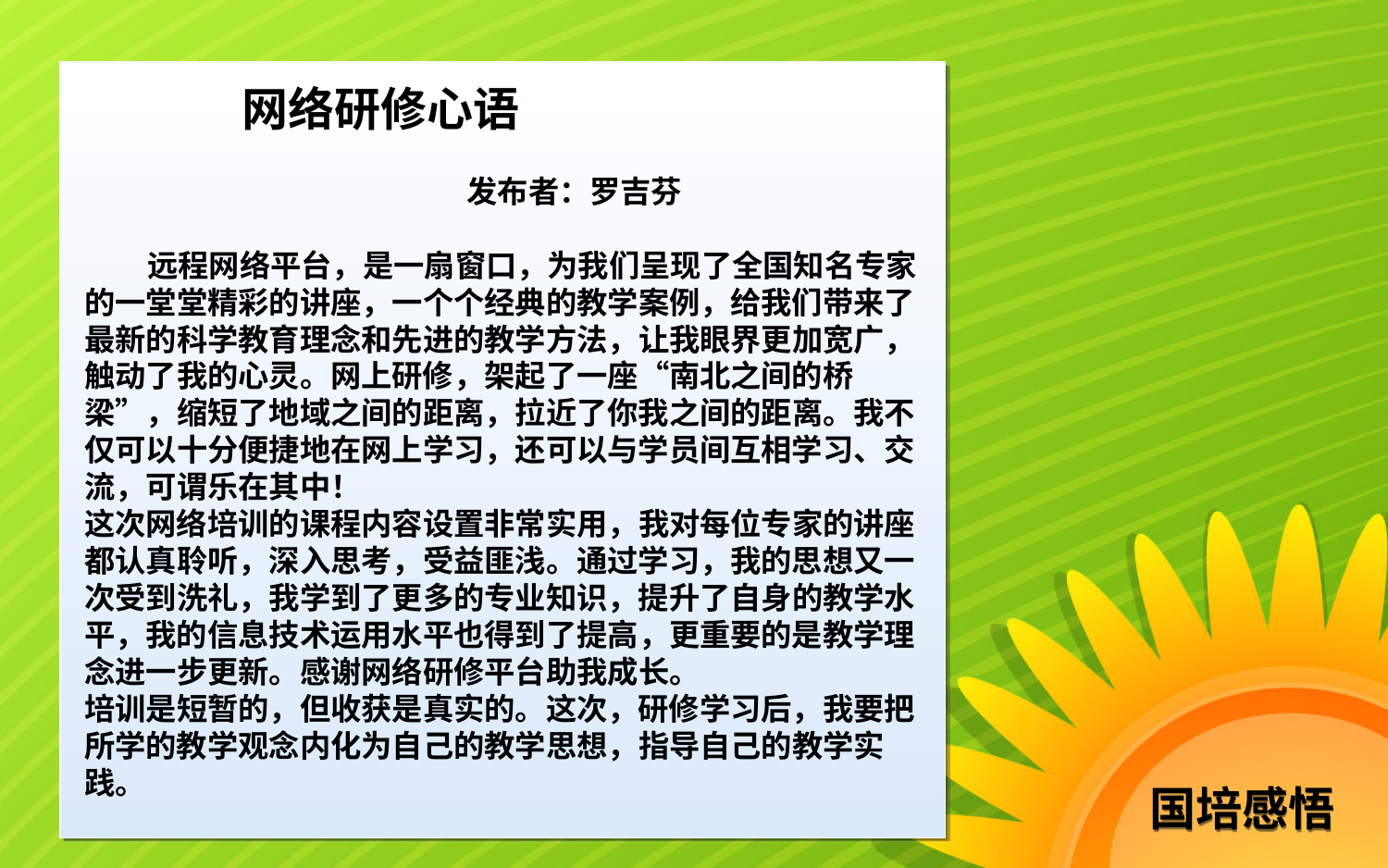

网络研修心语

                                                      发布者：罗吉芬

        远程网络平台，是一扇窗口，为我们呈现了全国知名专家的一堂堂精彩的讲座，一个个经典的教学案例，给我们带来了最新的科学教育理念和先进的教学方法，让我眼界更加宽广，触动了我的心灵。网上研修，架起了一座“南北之间的桥梁”，缩短了地域之间的距离，拉近了你我之间的距离。我不仅可以十分便捷地在网上学习，还可以与学员间互相学习、交流，可谓乐在其中！
这次网络培训的课程内容设置非常实用，我对每位专家的讲座都认真聆听，深入思考，受益匪浅。通过学习，我的思想又一次受到洗礼，我学到了更多的专业知识，提升了自身的教学水平，我的信息技术运用水平也得到了提高，更重要的是教学理念进一步更新。感谢网络研修平台助我成长。
培训是短暂的，但收获是真实的。这次，研修学习后，我要把所学的教学观念内化为自己的教学思想，指导自己的教学实践。

国培感悟